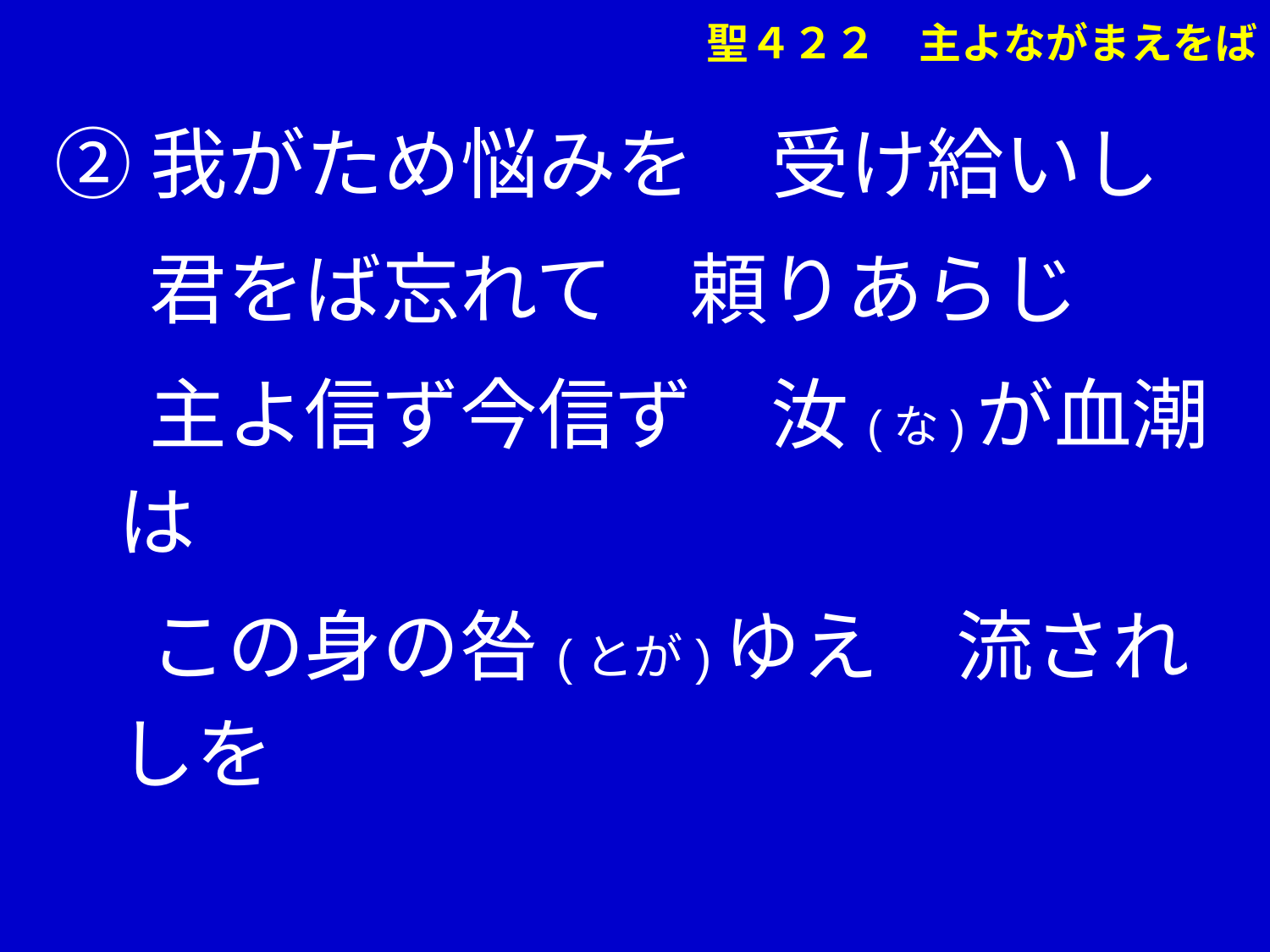

②我がため悩みを　受け給いし
　 君をば忘れて　頼りあらじ
　 主よ信ず今信ず　汝(な)が血潮は
　 この身の咎(とが)ゆえ　流されしを
聖４２２　主よながまえをば